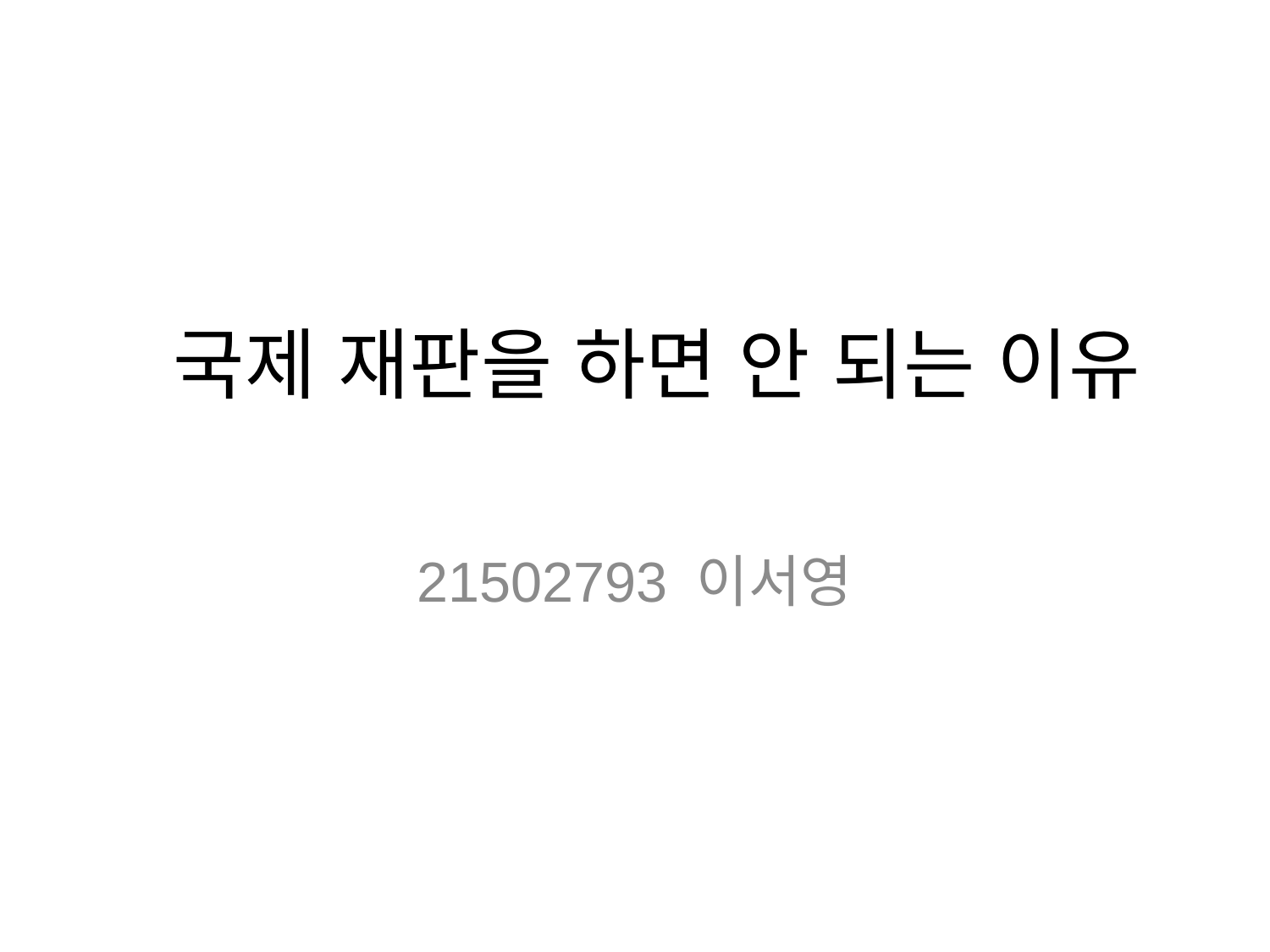

# 국제 재판을 하면 안 되는 이유
21502793 이서영